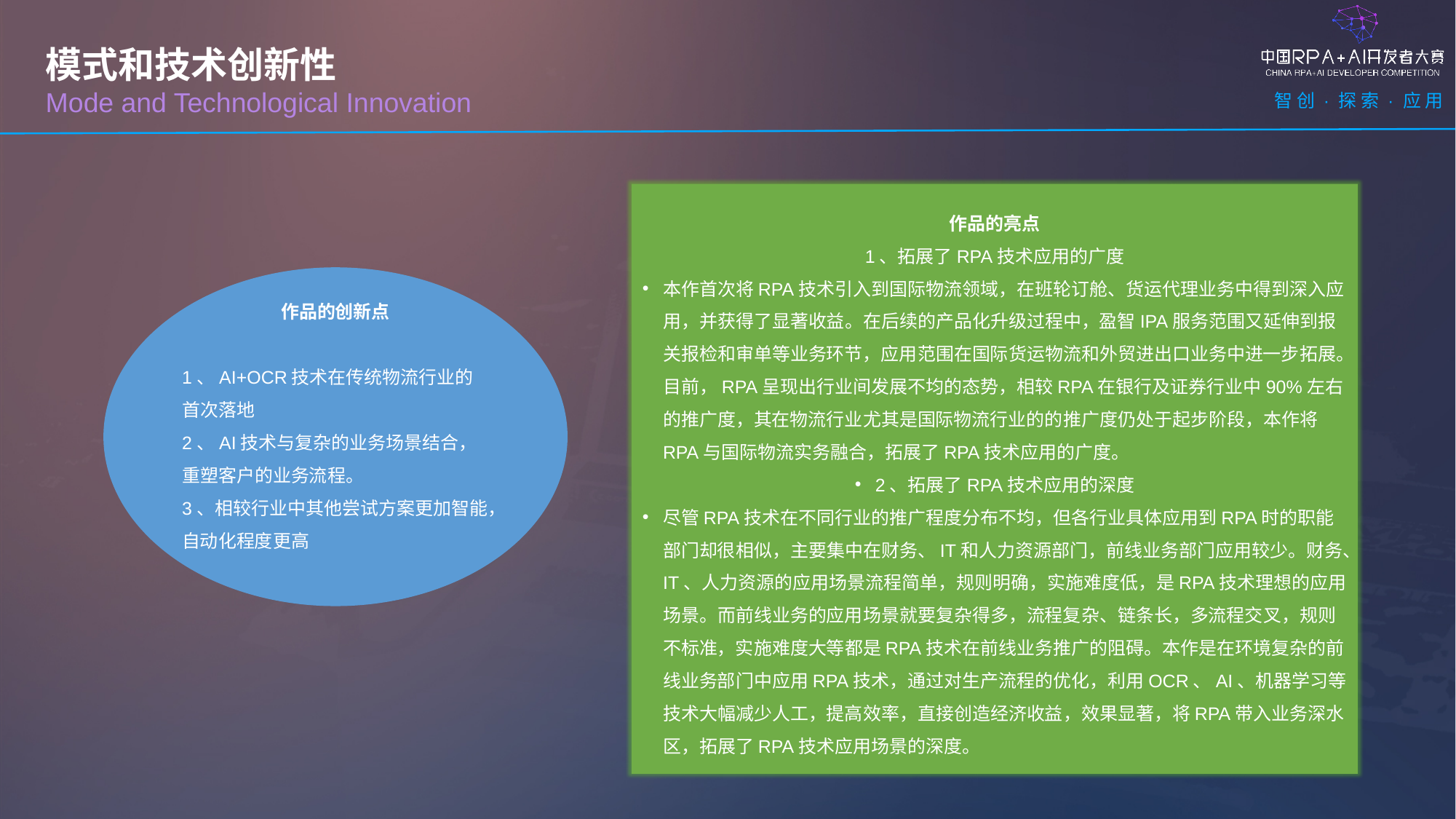

模式和技术创新性
Mode and Technological Innovation
作品的亮点
1、拓展了RPA技术应用的广度
本作首次将RPA技术引入到国际物流领域，在班轮订舱、货运代理业务中得到深入应用，并获得了显著收益。在后续的产品化升级过程中，盈智IPA服务范围又延伸到报关报检和审单等业务环节，应用范围在国际货运物流和外贸进出口业务中进一步拓展。目前，RPA呈现出行业间发展不均的态势，相较RPA在银行及证券行业中90%左右的推广度，其在物流行业尤其是国际物流行业的的推广度仍处于起步阶段，本作将RPA与国际物流实务融合，拓展了RPA技术应用的广度。
2、拓展了RPA技术应用的深度
尽管RPA技术在不同行业的推广程度分布不均，但各行业具体应用到RPA时的职能部门却很相似，主要集中在财务、IT和人力资源部门，前线业务部门应用较少。财务、IT、人力资源的应用场景流程简单，规则明确，实施难度低，是RPA技术理想的应用场景。而前线业务的应用场景就要复杂得多，流程复杂、链条长，多流程交叉，规则不标准，实施难度大等都是RPA技术在前线业务推广的阻碍。本作是在环境复杂的前线业务部门中应用RPA技术，通过对生产流程的优化，利用OCR、AI、机器学习等技术大幅减少人工，提高效率，直接创造经济收益，效果显著，将RPA带入业务深水区，拓展了RPA技术应用场景的深度。
作品的创新点

1、AI+OCR技术在传统物流行业的首次落地
2、AI技术与复杂的业务场景结合，重塑客户的业务流程。
3、相较行业中其他尝试方案更加智能，自动化程度更高